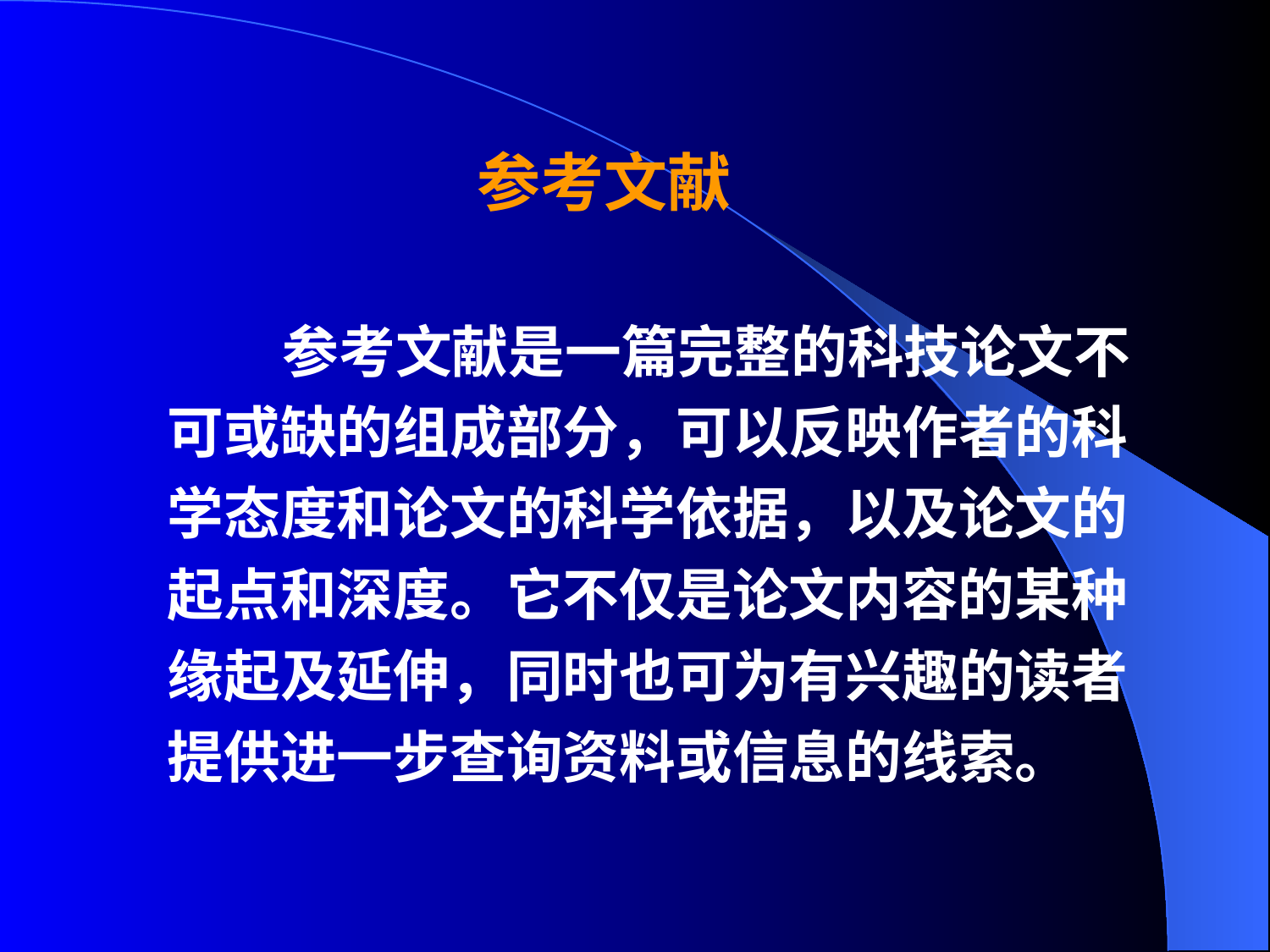

参考文献
        参考文献是一篇完整的科技论文不可或缺的组成部分，可以反映作者的科学态度和论文的科学依据，以及论文的起点和深度。它不仅是论文内容的某种缘起及延伸，同时也可为有兴趣的读者提供进一步查询资料或信息的线索。